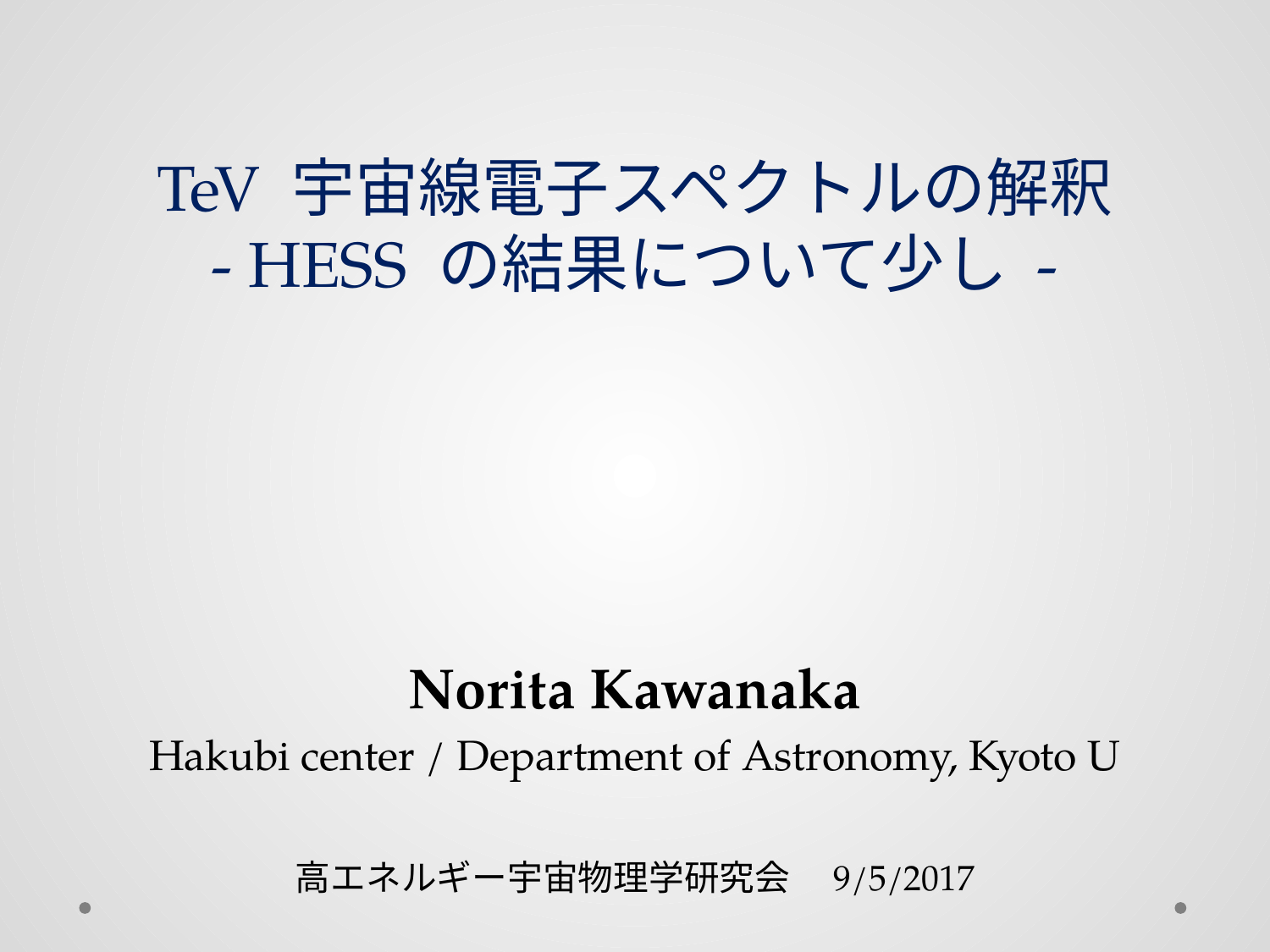

# TeV 宇宙線電子スペクトルの解釈 - HESS の結果について少し -

Norita Kawanaka
Hakubi center / Department of Astronomy, Kyoto U

高エネルギー宇宙物理学研究会　9/5/2017